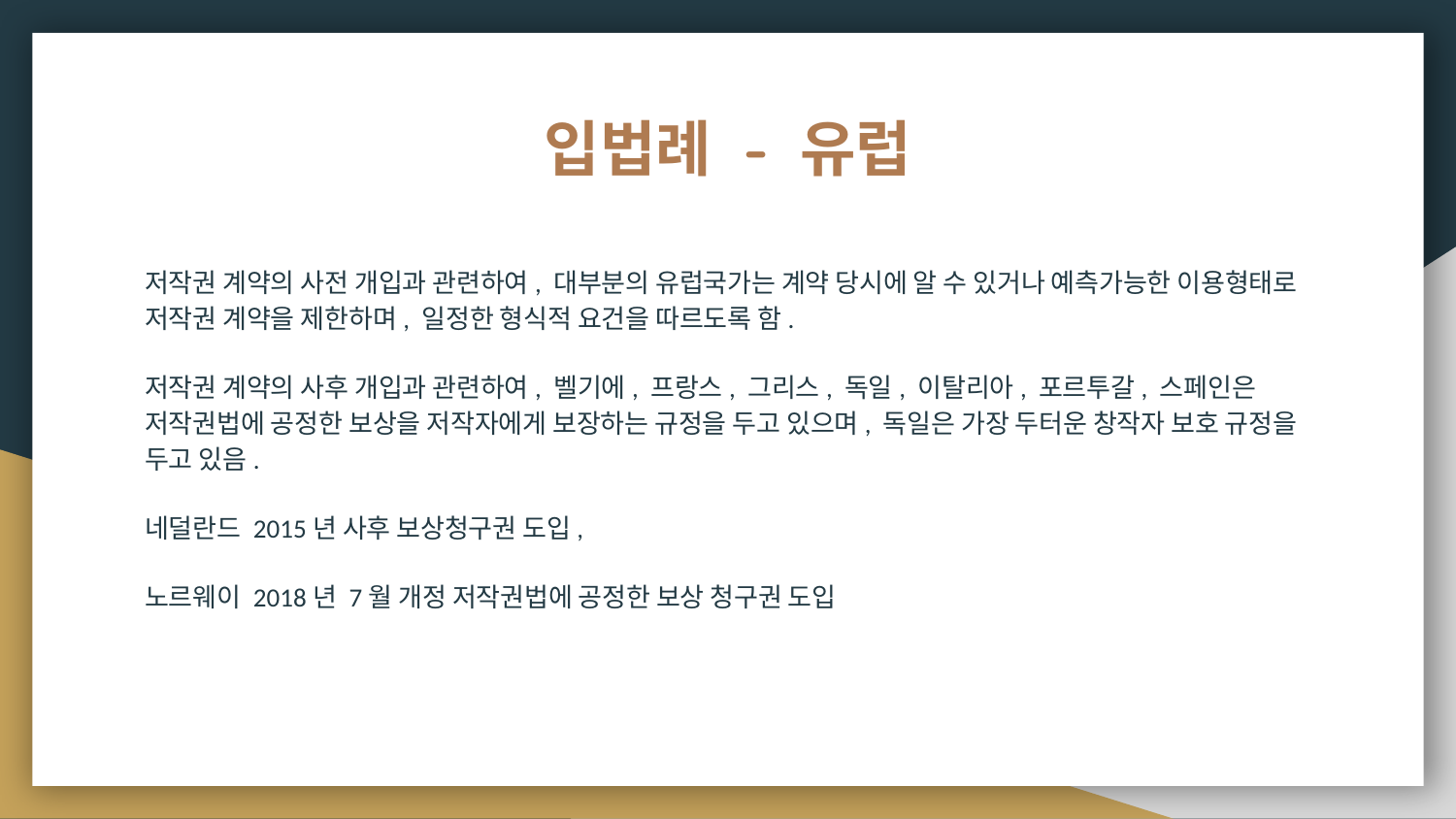

# 입법례 - 유럽
저작권 계약의 사전 개입과 관련하여, 대부분의 유럽국가는 계약 당시에 알 수 있거나 예측가능한 이용형태로 저작권 계약을 제한하며, 일정한 형식적 요건을 따르도록 함.
저작권 계약의 사후 개입과 관련하여, 벨기에, 프랑스, 그리스, 독일, 이탈리아, 포르투갈, 스페인은 저작권법에 공정한 보상을 저작자에게 보장하는 규정을 두고 있으며, 독일은 가장 두터운 창작자 보호 규정을 두고 있음.
네덜란드 2015년 사후 보상청구권 도입,
노르웨이 2018년 7월 개정 저작권법에 공정한 보상 청구권 도입